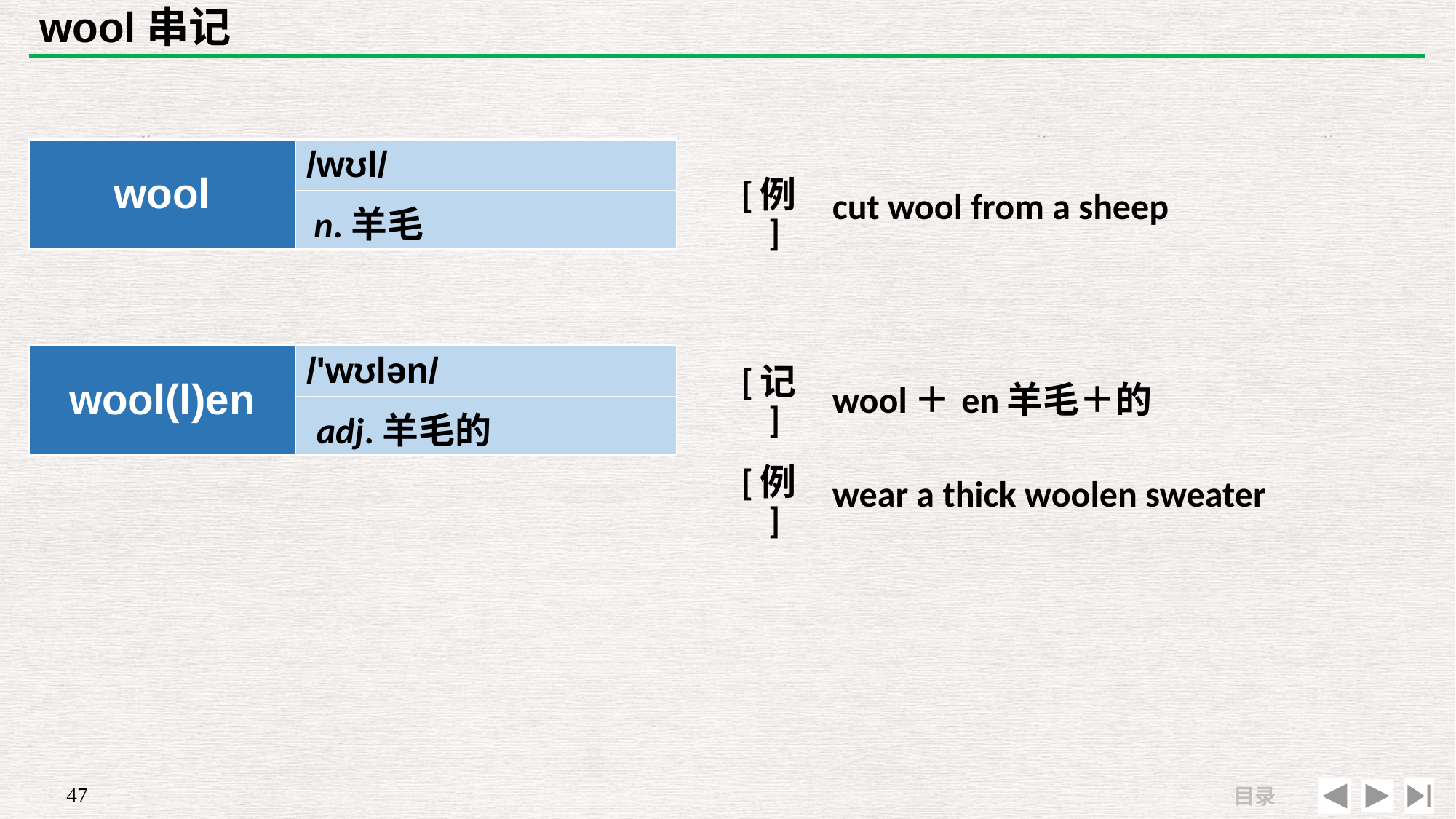

# wool串记

|  |  |
| --- | --- |
| [例] | cut wool from a sheep |
| wool | /wʊl/ |
| --- | --- |
|  |  |
n.羊毛
| wool(l)en | /'wʊlən/ |
| --- | --- |
|  |  |
| [记] | wool＋en羊毛＋的 |
| --- | --- |
| [例] | wear a thick woolen sweater |
adj.羊毛的